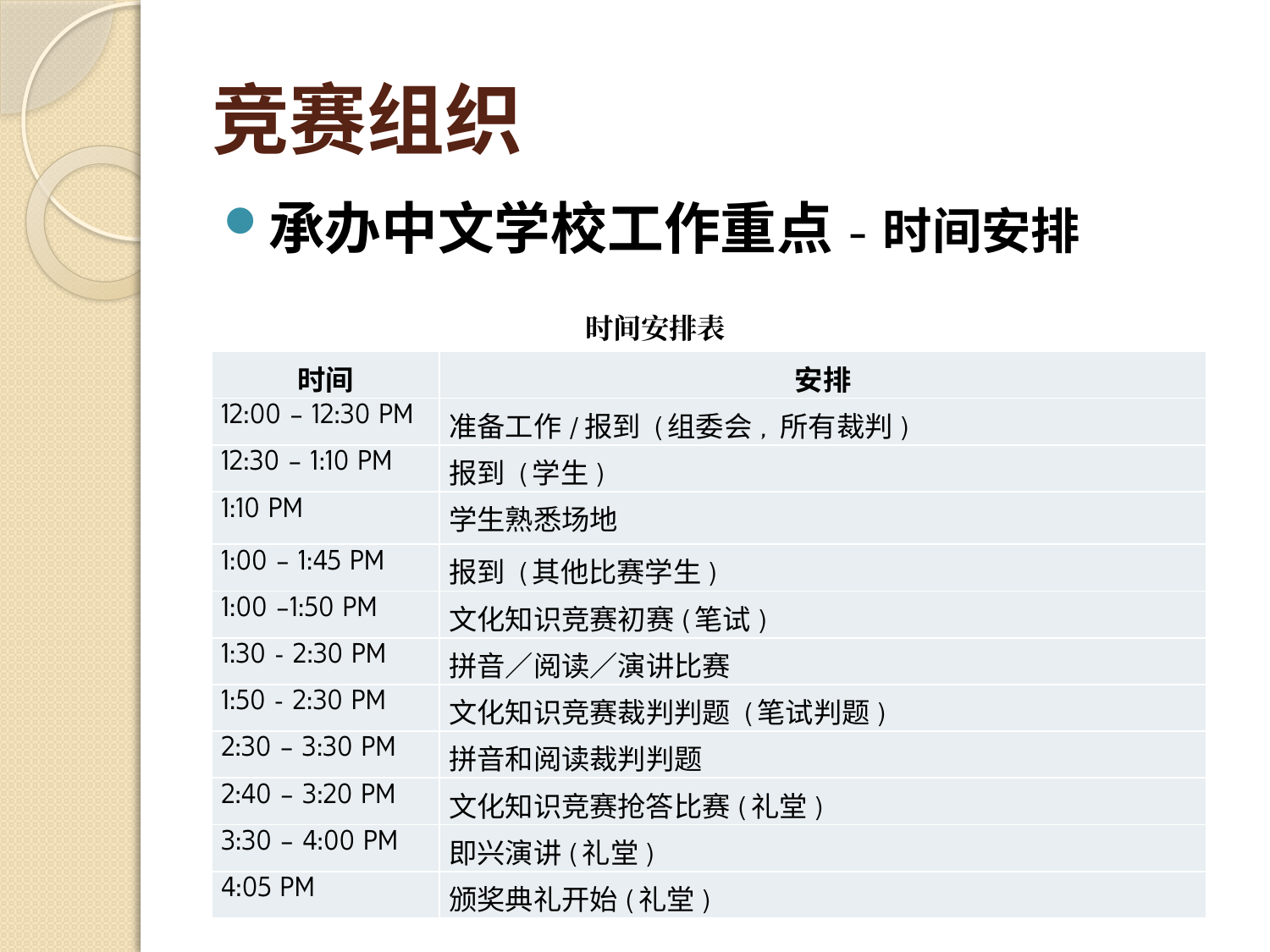

# 竞赛组织
承办中文学校工作重点-时间安排

时间安排表
| 时间 | 安排 |
| --- | --- |
| 12:00 – 12:30 PM | 准备工作/报到 (组委会, 所有裁判) |
| 12:30 – 1:10 PM | 报到 (学生) |
| 1:10 PM | 学生熟悉场地 |
| 1:00 – 1:45 PM | 报到 (其他比赛学生) |
| 1:00 –1:50 PM | 文化知识竞赛初赛(笔试) |
| 1:30 - 2:30 PM | 拼音／阅读／演讲比赛 |
| 1:50 - 2:30 PM | 文化知识竞赛裁判判题 (笔试判题) |
| 2:30 – 3:30 PM | 拼音和阅读裁判判题 |
| 2:40 – 3:20 PM | 文化知识竞赛抢答比赛(礼堂) |
| 3:30 – 4:00 PM | 即兴演讲(礼堂) |
| 4:05 PM | 颁奖典礼开始(礼堂) |